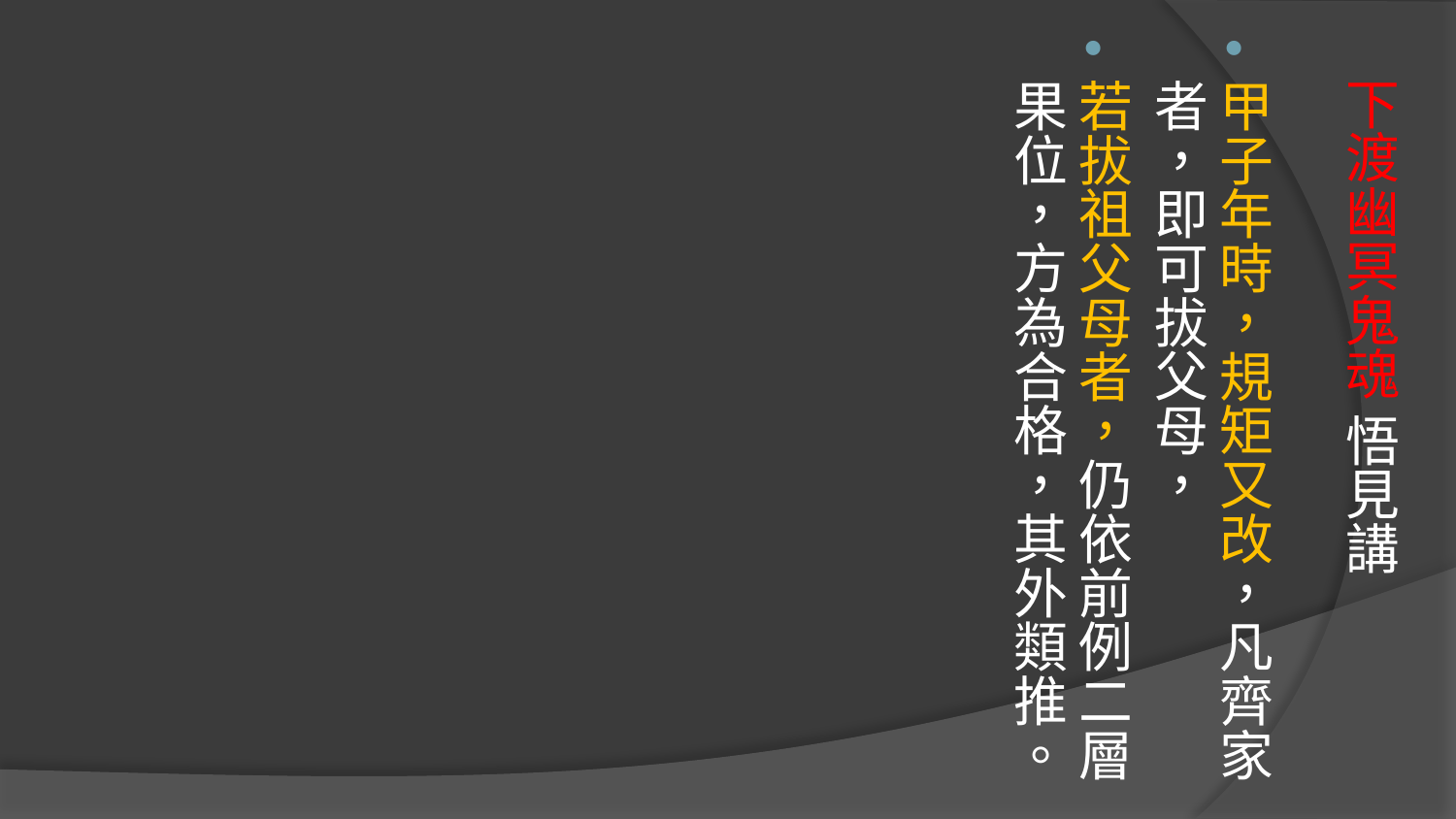

甲子年時，規矩又改，凡齊家者，即可拔父母，
若拔祖父母者，仍依前例二層果位，方為合格，其外類推。

# 下渡幽冥鬼魂 悟見講